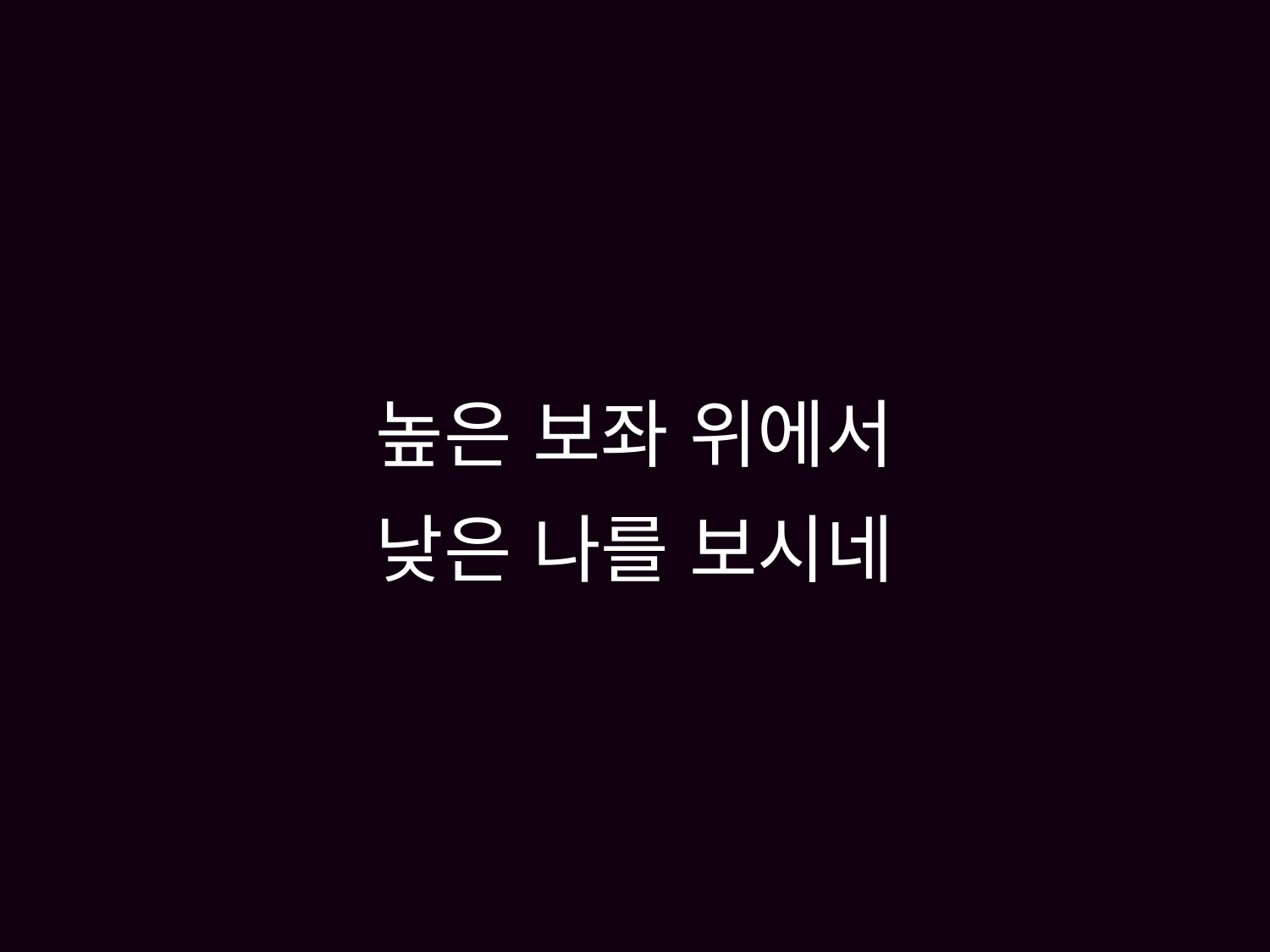

# 높은 보좌 위에서 낮은 나를 보시네